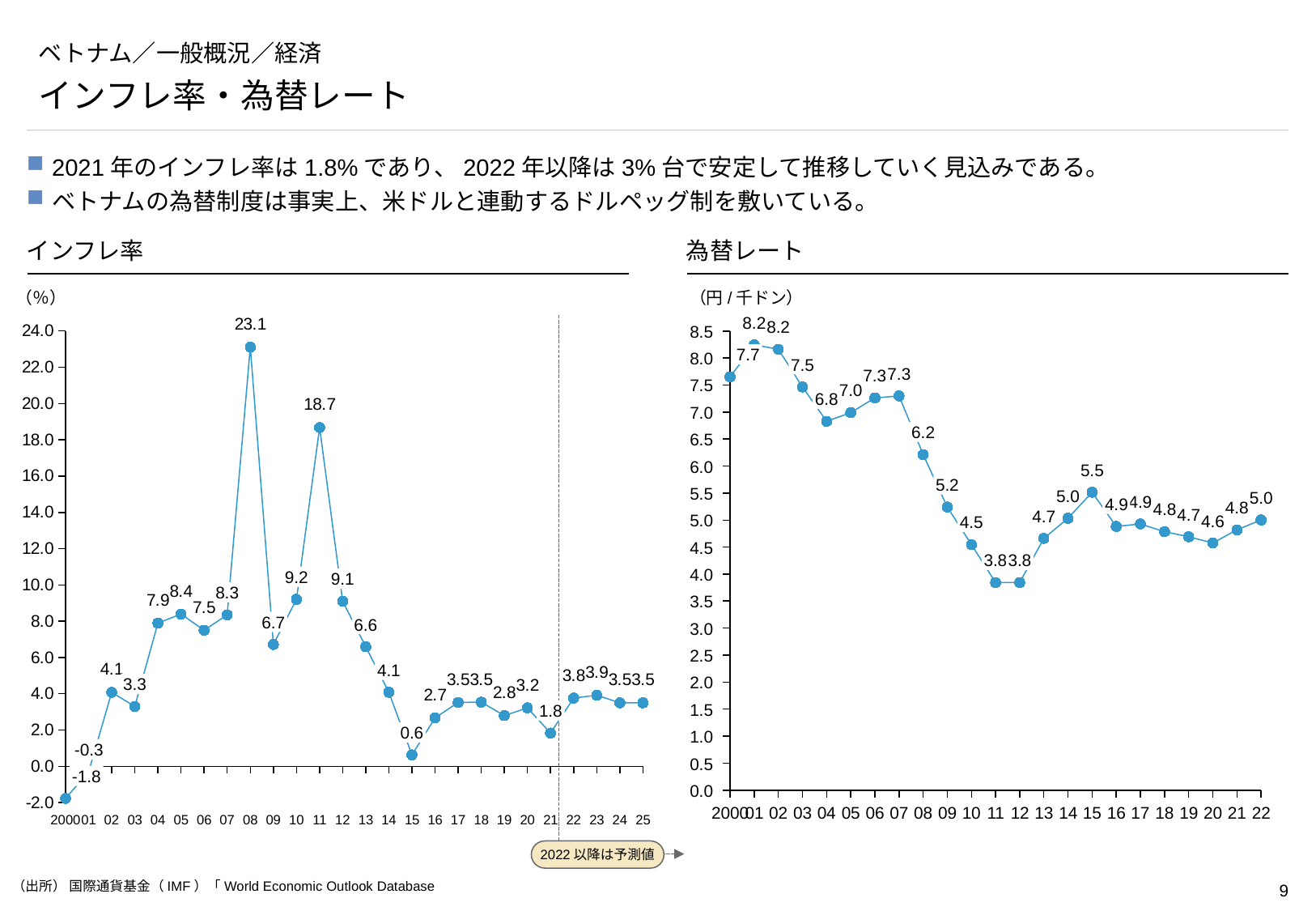

# ベトナム／一般概況／経済
インフレ率・為替レート
2021年のインフレ率は1.8%であり、2022年以降は3%台で安定して推移していく見込みである。
ベトナムの為替制度は事実上、米ドルと連動するドルペッグ制を敷いている。

インフレ率
為替レート
（％）
（円/千ドン）

### Chart

| Category |  |
|---|---|
8.2

2022以降は予測値
8.2

### Chart

| Category |  |
|---|---|
8.5
7.7
8.0
7.5
7.3
7.3
7.5
7.0
6.8
7.0
6.2
6.5
6.0
5.5
5.2
5.5
5.0
5.0
4.9
4.9
4.8
4.8
4.7
4.7
5.0
4.6
4.5
4.5
3.8
3.8
4.0
9.2
9.1
8.3
3.5
6.7
6.6
3.0
2.5
4.1
2.0
3.3
1.5
1.8
0.6
1.0
-0.3
0.5
-1.8
0.0
2000
01
02
03
04
05
06
07
08
09
10
11
12
13
14
15
16
17
18
19
20
21
22
2000
01
02
03
04
05
06
07
08
09
10
11
12
13
14
15
16
17
18
19
20
21
22
23
24
25
（出所） 国際通貨基金（IMF）「World Economic Outlook Database